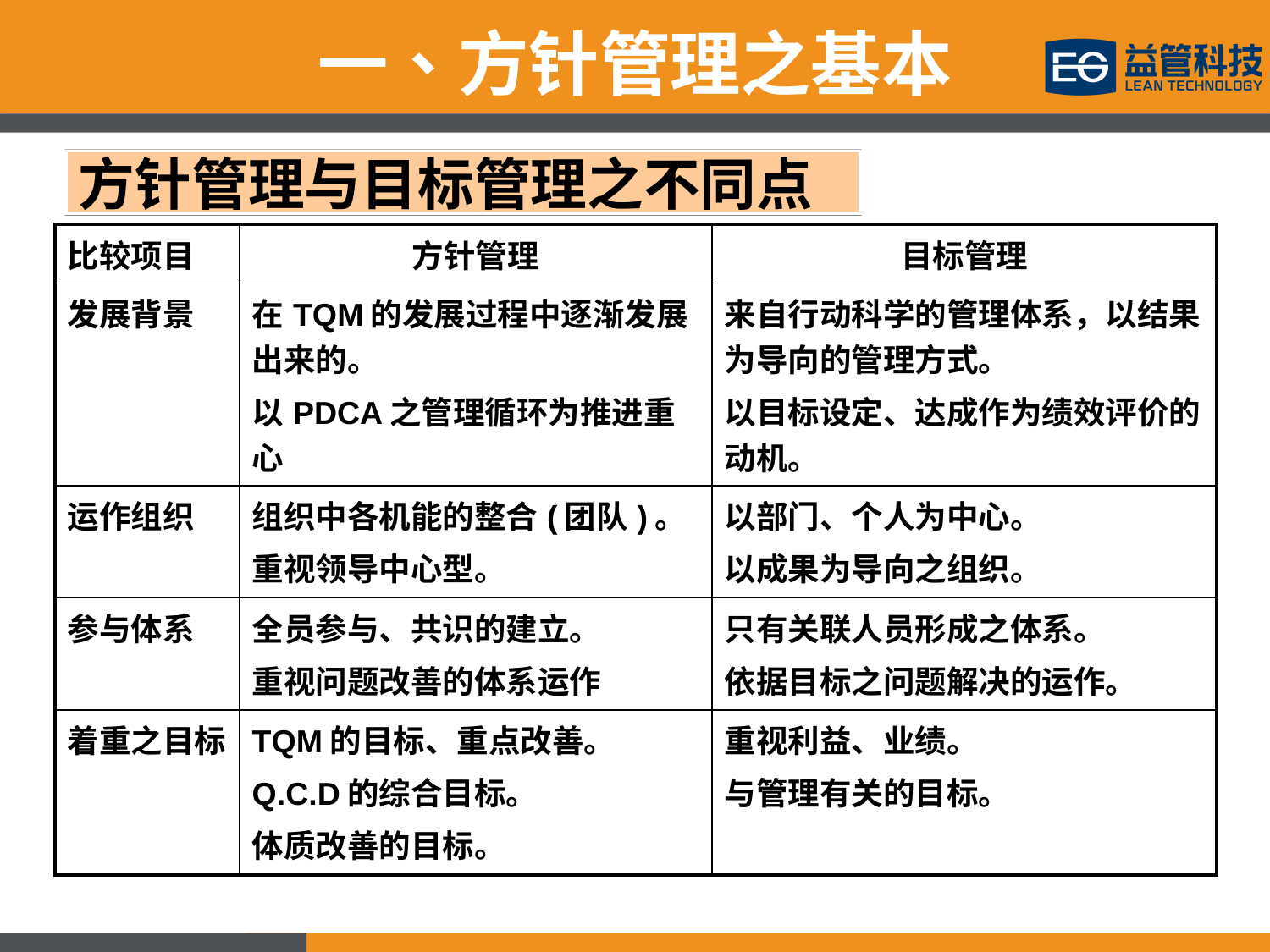

一、方针管理之基本
方针管理与目标管理之不同点
| 比较项目 | 方针管理 | 目标管理 |
| --- | --- | --- |
| 发展背景 | 在TQM的发展过程中逐渐发展出来的。 以PDCA之管理循环为推进重心 | 来自行动科学的管理体系，以结果为导向的管理方式。 以目标设定、达成作为绩效评价的动机。 |
| 运作组织 | 组织中各机能的整合(团队)。 重视领导中心型。 | 以部门、个人为中心。 以成果为导向之组织。 |
| 参与体系 | 全员参与、共识的建立。 重视问题改善的体系运作 | 只有关联人员形成之体系。 依据目标之问题解决的运作。 |
| 着重之目标 | TQM的目标、重点改善。 Q.C.D的综合目标。 体质改善的目标。 | 重视利益、业绩。 与管理有关的目标。 |